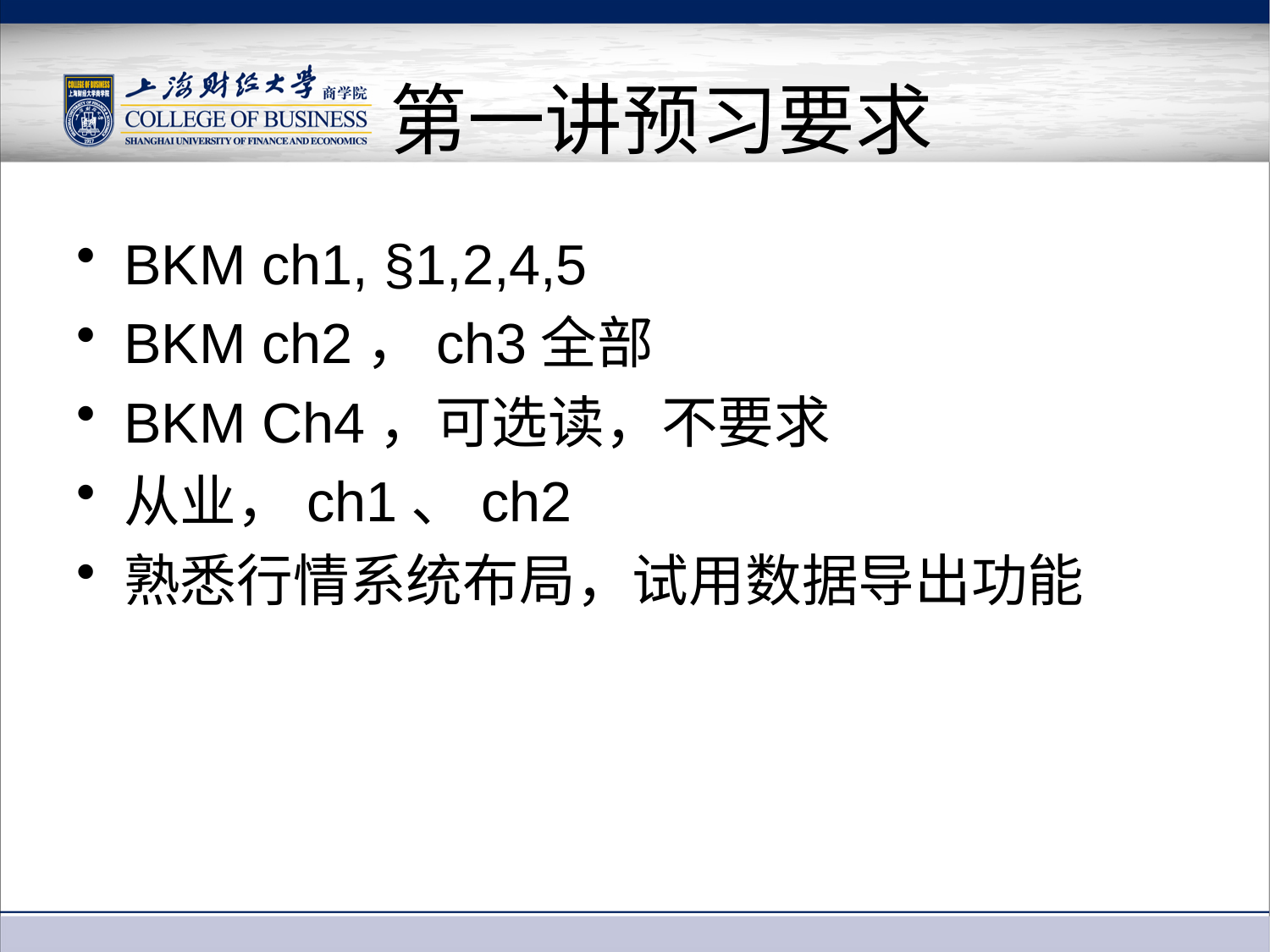

# 第一讲预习要求
BKM ch1, §1,2,4,5
BKM ch2，ch3全部
BKM Ch4，可选读，不要求
从业，ch1、ch2
熟悉行情系统布局，试用数据导出功能